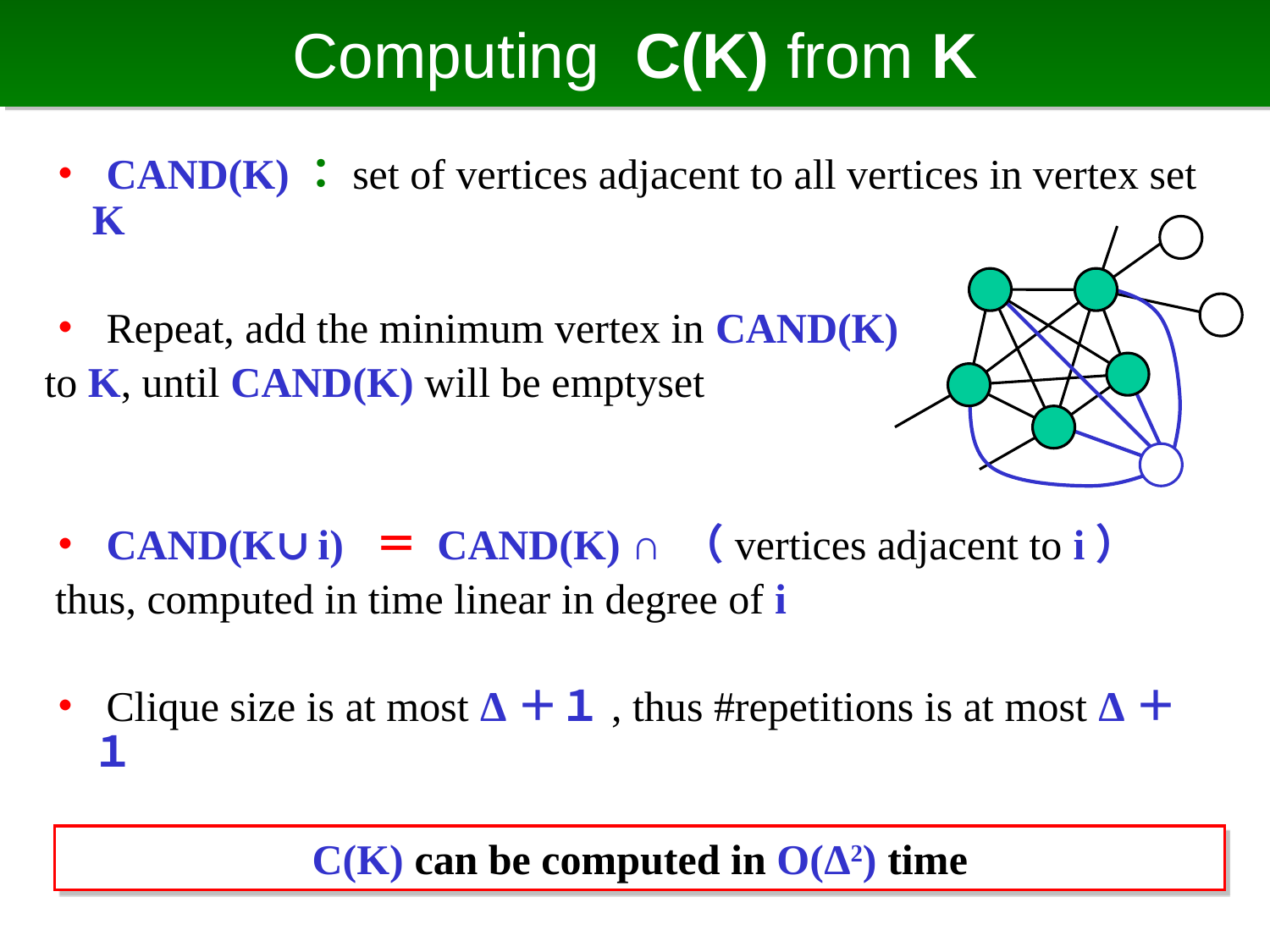

# Computing  C(K) from K
・ CAND(K)：set of vertices adjacent to all vertices in vertex set K

・ Repeat, add the minimum vertex in CAND(K)
to K, until CAND(K) will be emptyset

・ CAND(K∪i)  ＝ CAND(K) ∩ （vertices adjacent to i）
 thus, computed in time linear in degree of i

・ Clique size is at most Δ＋１, thus #repetitions is at most Δ＋１

C(K) can be computed in O(Δ2) time